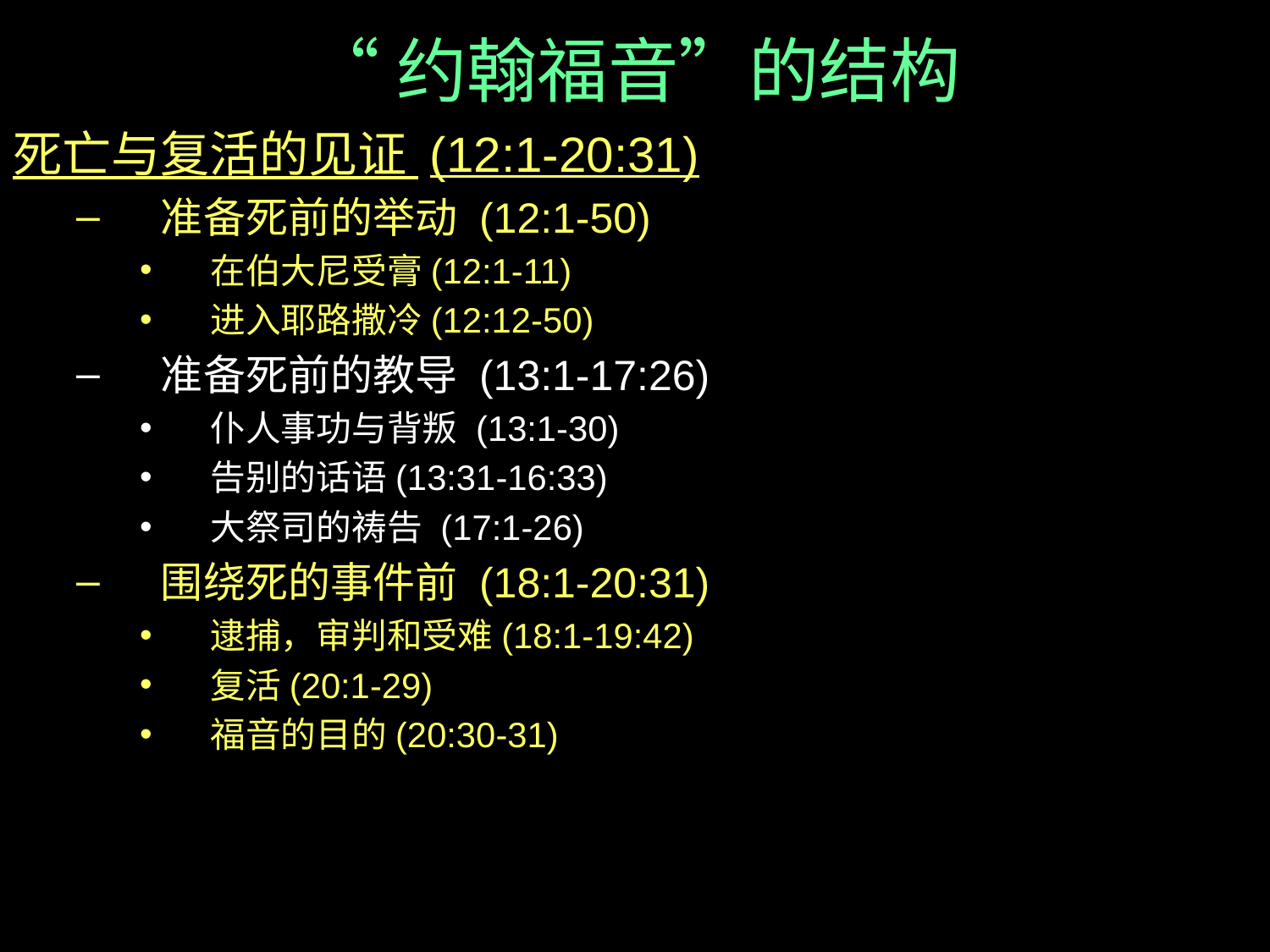

# “约翰福音”的结构
死亡与复活的见证 (12:1-20:31)
准备死前的举动 (12:1-50)
在伯大尼受膏(12:1-11)
进入耶路撒冷(12:12-50)
准备死前的教导 (13:1-17:26)
仆人事功与背叛 (13:1-30)
告别的话语(13:31-16:33)
大祭司的祷告 (17:1-26)
围绕死的事件前 (18:1-20:31)
逮捕，审判和受难(18:1-19:42)
复活(20:1-29)
福音的目的(20:30-31)